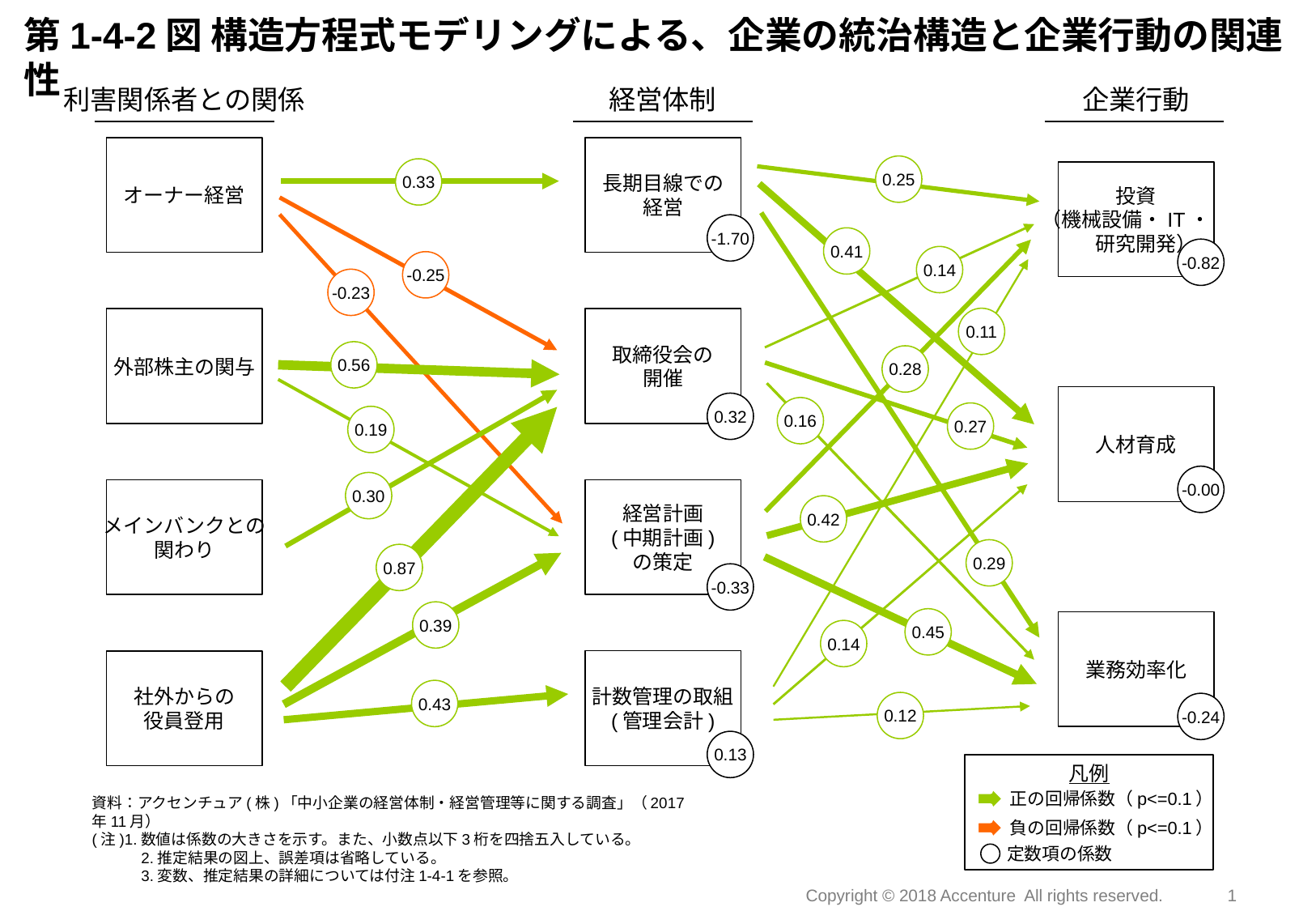

第1-4-2図 構造方程式モデリングによる、企業の統治構造と企業行動の関連性
企業行動
利害関係者との関係
経営体制
オーナー経営
長期目線での
経営
0.25
0.33
投資
（機械設備・IT・
　研究開発）
-1.70
0.41
-0.82
0.14
-0.25
-0.23
0.11
外部株主の関与
取締役会の
開催
0.56
0.28
人材育成
0.32
0.16
0.27
0.19
-0.00
0.30
経営計画
(中期計画)
の策定
メインバンクとの
関わり
0.42
0.29
0.87
-0.33
0.39
0.45
業務効率化
0.14
計数管理の取組
(管理会計)
社外からの
役員登用
0.43
0.12
-0.24
0.13
凡例
正の回帰係数（p<=0.1）

負の回帰係数（p<=0.1）

定数項の係数

資料：アクセンチュア(株)「中小企業の経営体制・経営管理等に関する調査」（2017年11月）
(注)1.数値は係数の大きさを示す。また、小数点以下3桁を四捨五入している。
　　　2.推定結果の図上、誤差項は省略している。
　　　3.変数、推定結果の詳細については付注1-4-1を参照。